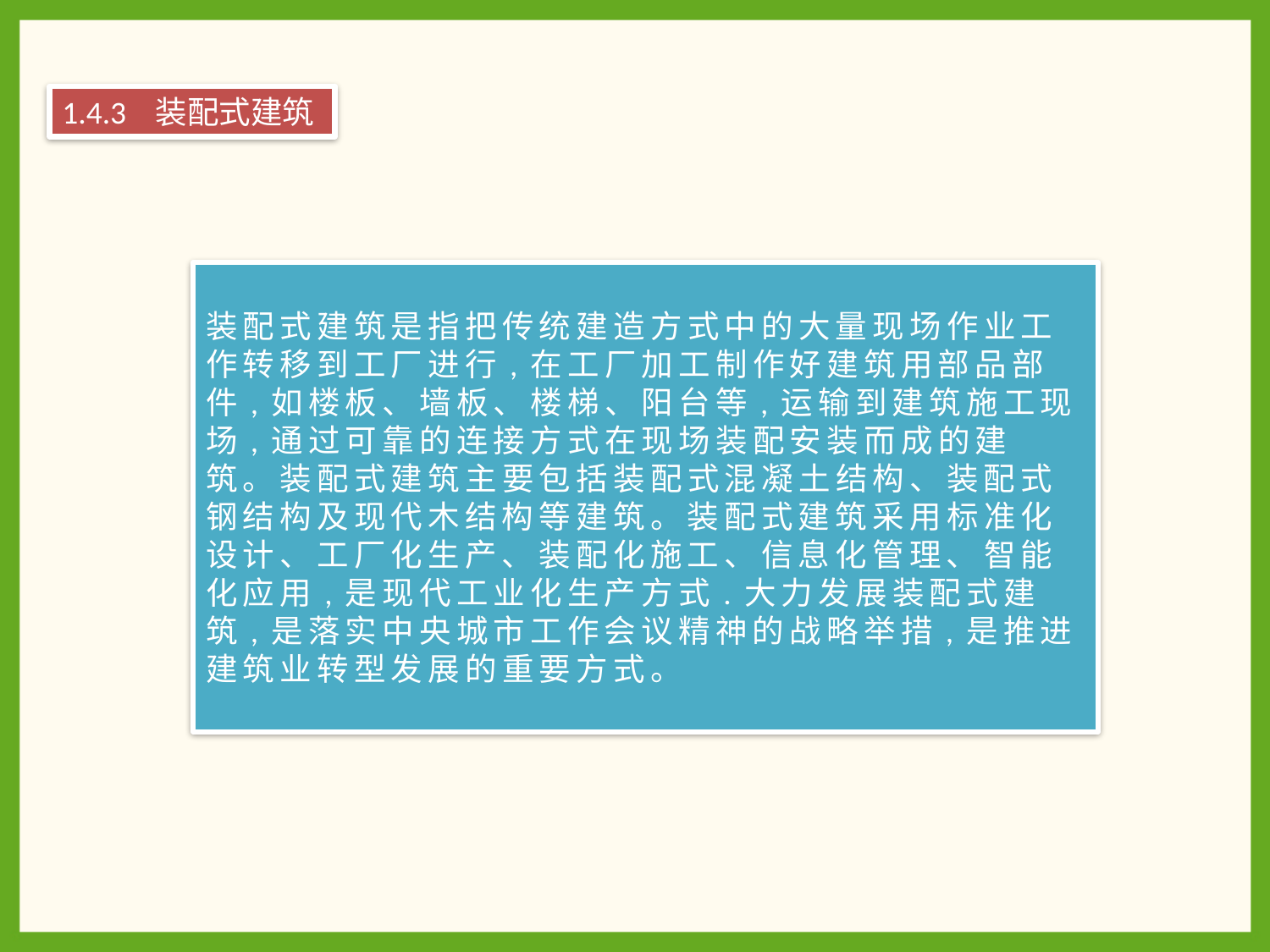

1.4.3   装配式建筑

装配式建筑是指把传统建造方式中的大量现场作业工作转移到工厂进行,在工厂加工制作好建筑用部品部件,如楼板、墙板、楼梯、阳台等,运输到建筑施工现场,通过可靠的连接方式在现场装配安装而成的建筑。装配式建筑主要包括装配式混凝土结构、装配式钢结构及现代木结构等建筑。装配式建筑采用标准化设计、工厂化生产、装配化施工、信息化管理、智能化应用,是现代工业化生产方式.大力发展装配式建筑,是落实中央城市工作会议精神的战略举措,是推进建筑业转型发展的重要方式。

点击添加文本
点击添加文本
点击添加文本
点击添加文本